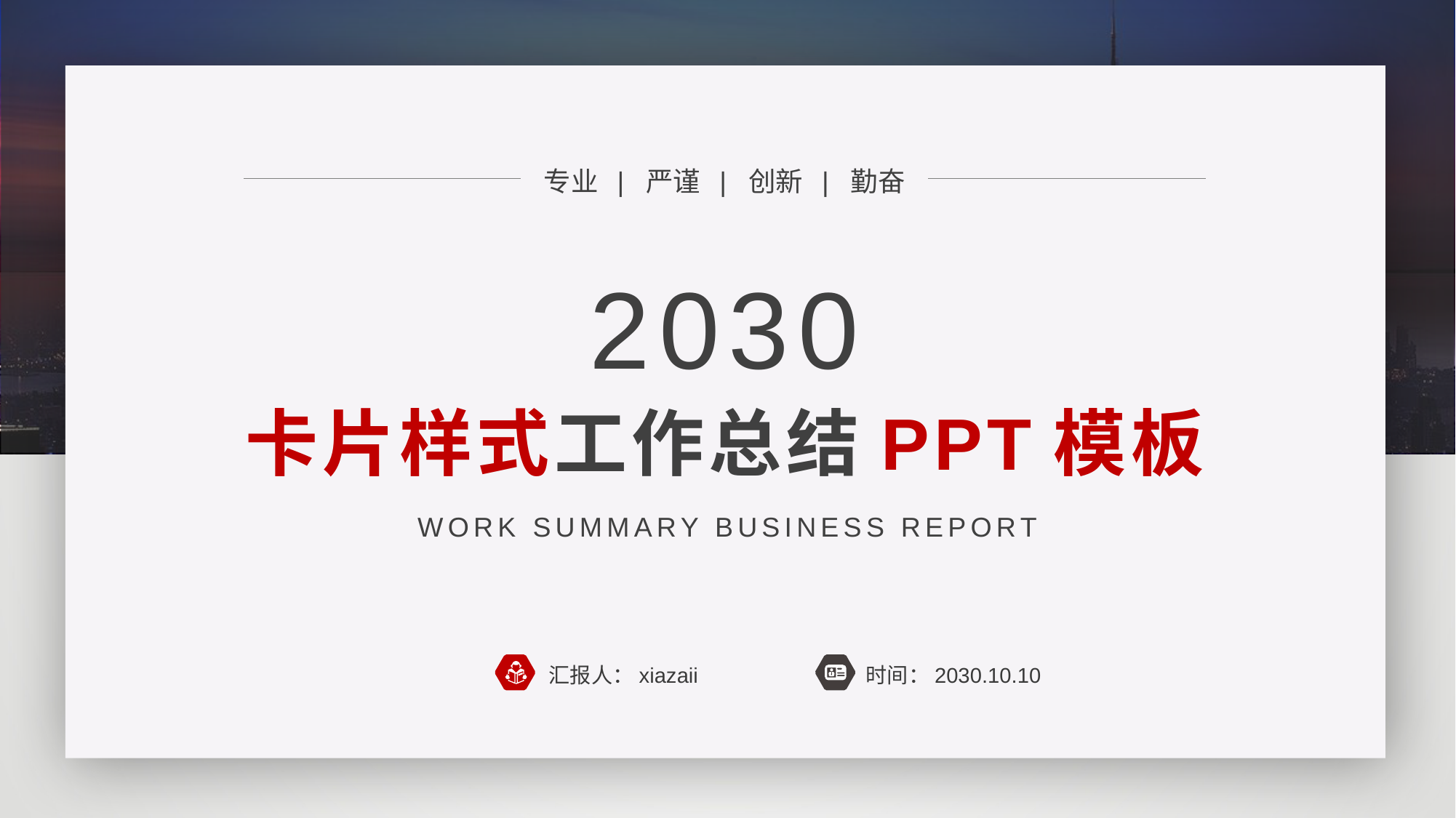

专业  |  严谨  |  创新  |  勤奋
2030
卡片样式工作总结PPT模板
WORK SUMMARY BUSINESS REPORT

汇报人：xiazaii

时间：2030.10.10